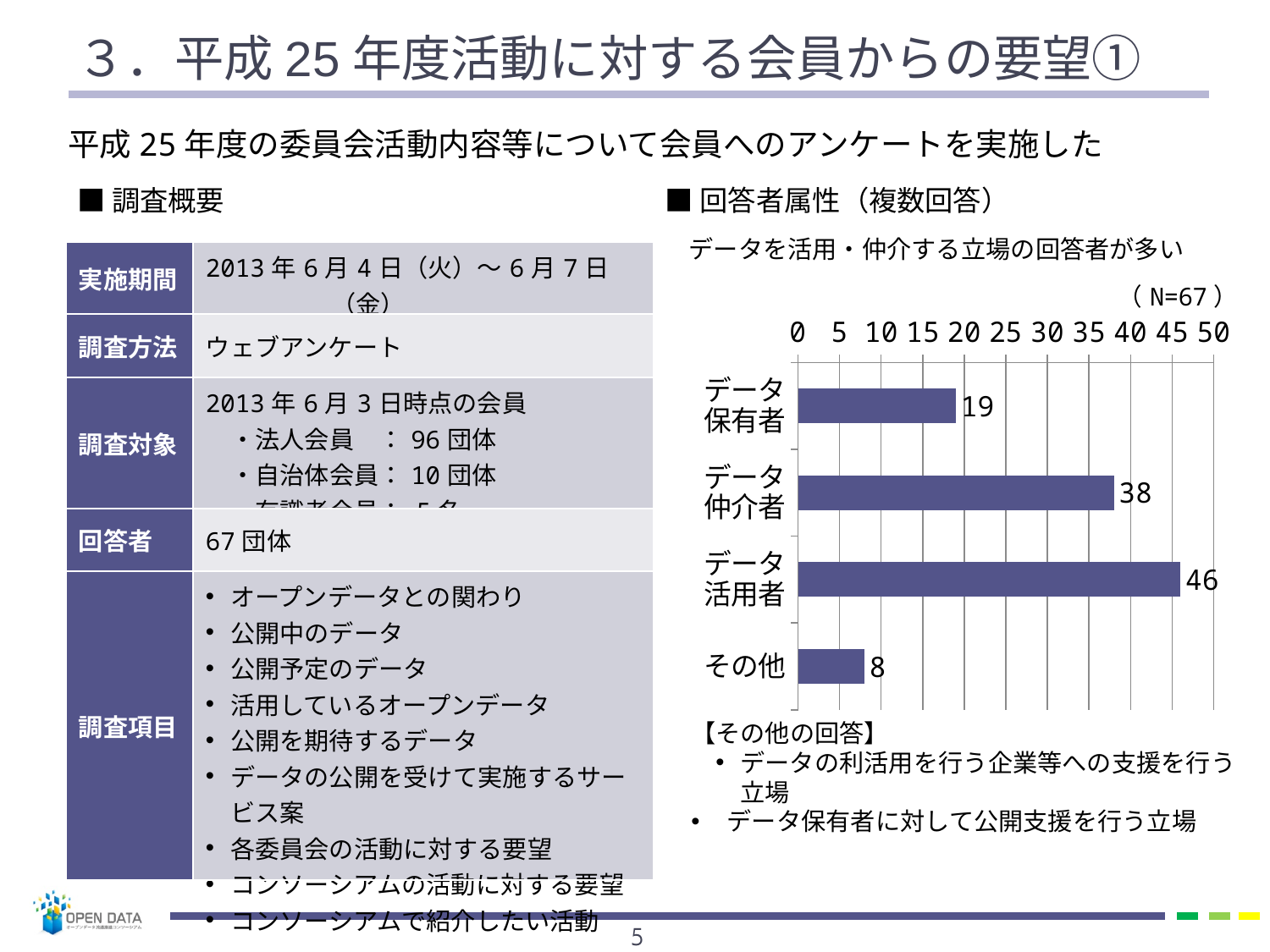

# ３．平成25年度活動に対する会員からの要望①
平成25年度の委員会活動内容等について会員へのアンケートを実施した
■調査概要
■回答者属性（複数回答）
データを活用・仲介する立場の回答者が多い
| 実施期間 | 2013年6月4日（火）～6月7日（金） |
| --- | --- |
| 調査方法 | ウェブアンケート |
| 調査対象 | 2013年6月3日時点の会員 　・法人会員　：96団体 　・自治体会員：10団体 　・有識者会員： 5名 |
| 回答者 | 67団体 |
| 調査項目 | オープンデータとの関わり 公開中のデータ 公開予定のデータ 活用しているオープンデータ 公開を期待するデータ データの公開を受けて実施するサービス案 各委員会の活動に対する要望 コンソーシアムの活動に対する要望 コンソーシアムで紹介したい活動 |

### Chart

| Category |  |
|---|---|
| データ
保有者 | 19.0 |
| データ
仲介者 | 38.0 |
| データ
活用者 | 46.0 |
| その他 | 8.0 |
【その他の回答】
データの利活用を行う企業等への支援を行う立場
 データ保有者に対して公開支援を行う立場
5